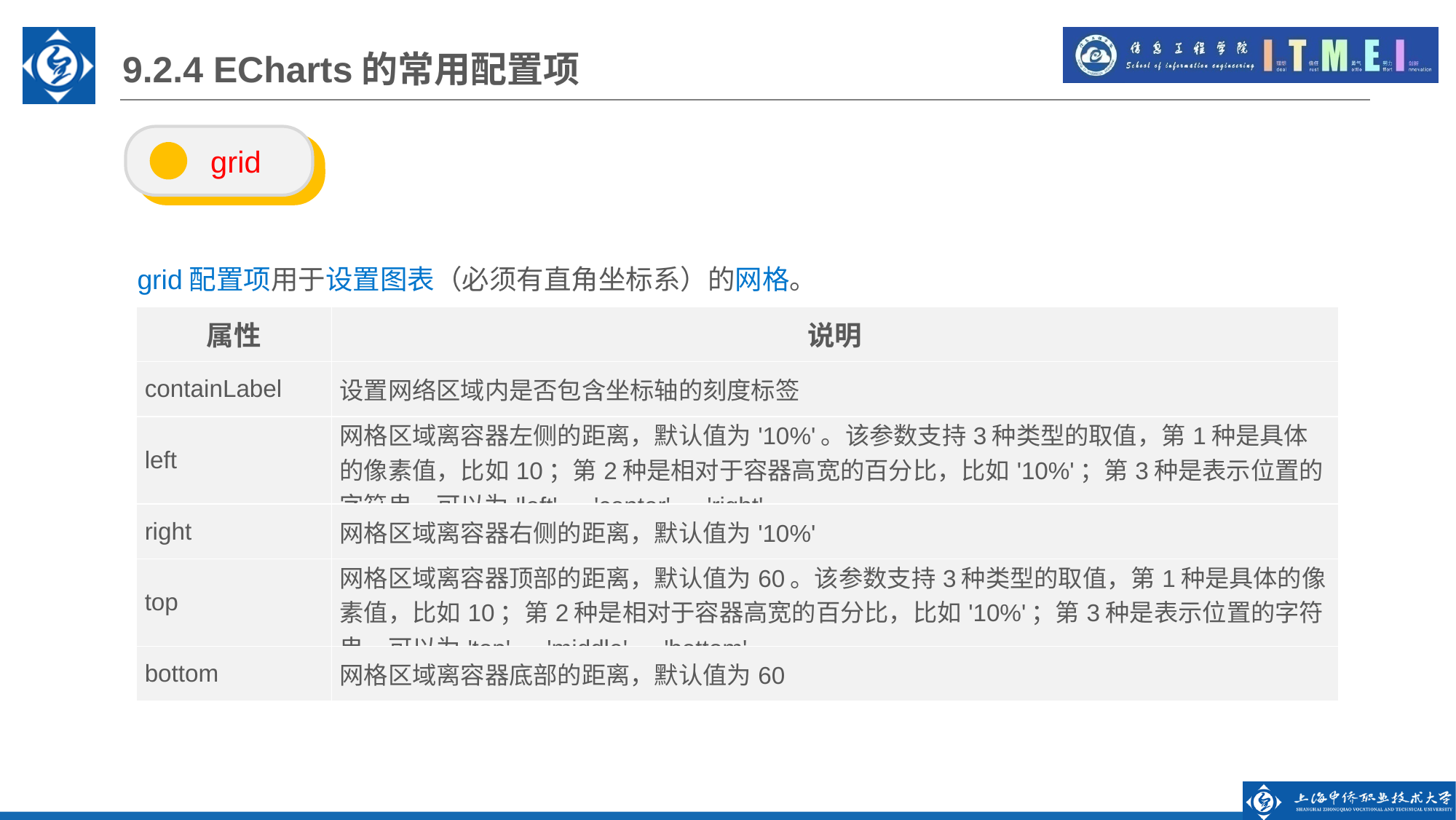

9.2.4 ECharts的常用配置项
    grid

grid配置项用于设置图表（必须有直角坐标系）的网格。
| 属性 | 说明 |
| --- | --- |
| containLabel | 设置网络区域内是否包含坐标轴的刻度标签 |
| left | 网格区域离容器左侧的距离，默认值为'10%'。该参数支持3种类型的取值，第1种是具体的像素值，比如10；第2种是相对于容器高宽的百分比，比如'10%'；第3种是表示位置的字符串，可以为'left'、'center'、'right' |
| right | 网格区域离容器右侧的距离，默认值为'10%' |
| top | 网格区域离容器顶部的距离，默认值为60。该参数支持3种类型的取值，第1种是具体的像素值，比如10；第2种是相对于容器高宽的百分比，比如'10%'；第3种是表示位置的字符串，可以为'top'、'middle'、'bottom' |
| bottom | 网格区域离容器底部的距离，默认值为60 |